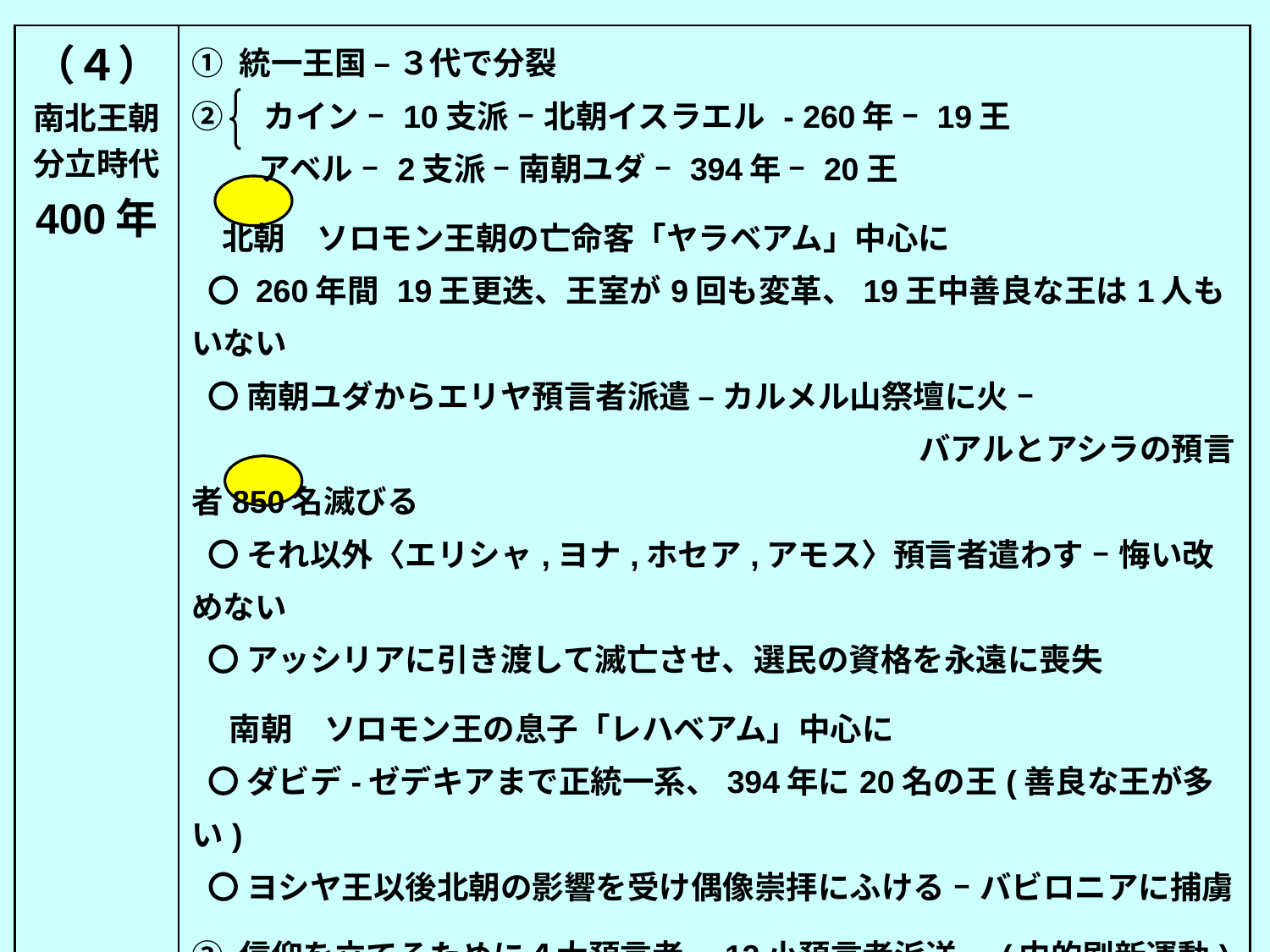

| （４） 南北王朝 分立時代 400年 | ① 統一王国 – ３代で分裂 ②　カイン – 10支派 – 北朝イスラエル - 260年 – 19王 　アベル – 2支派 – 南朝ユダ – 394年 – 20王 北朝　ソロモン王朝の亡命客「ヤラベアム」中心に 〇 260年間 19王更迭、王室が9回も変革、19王中善良な王は1人もいない 〇 南朝ユダからエリヤ預言者派遣 – カルメル山祭壇に火 – 　　　　　　　　　　　　　　　　　　　　　 バアルとアシラの預言者850名滅びる 〇 それ以外〈エリシャ,ヨナ,ホセア,アモス〉預言者遣わす – 悔い改めない 〇 アッシリアに引き渡して滅亡させ、選民の資格を永遠に喪失 南朝　ソロモン王の息子「レハベアム」中心に 〇 ダビデ-ゼデキアまで正統一系、394年に20名の王(善良な王が多い) 〇 ヨシヤ王以後北朝の影響を受け偶像崇拝にふける – バビロニアに捕虜 ③ 信仰を立てるために４大預言者、12小預言者派送 – (内的刷新運動) ④ 預言者の言葉を聞かない – 神は異邦人に引き渡す(外的粛清) (異邦人 ： エジプト、カルデヤ、シリヤ、アッシリヤ、バビロニア) ⑤ イスラエル君主社会崩壊 (北朝と南朝の王と民がみな捕虜になったことによって) |
| --- | --- |